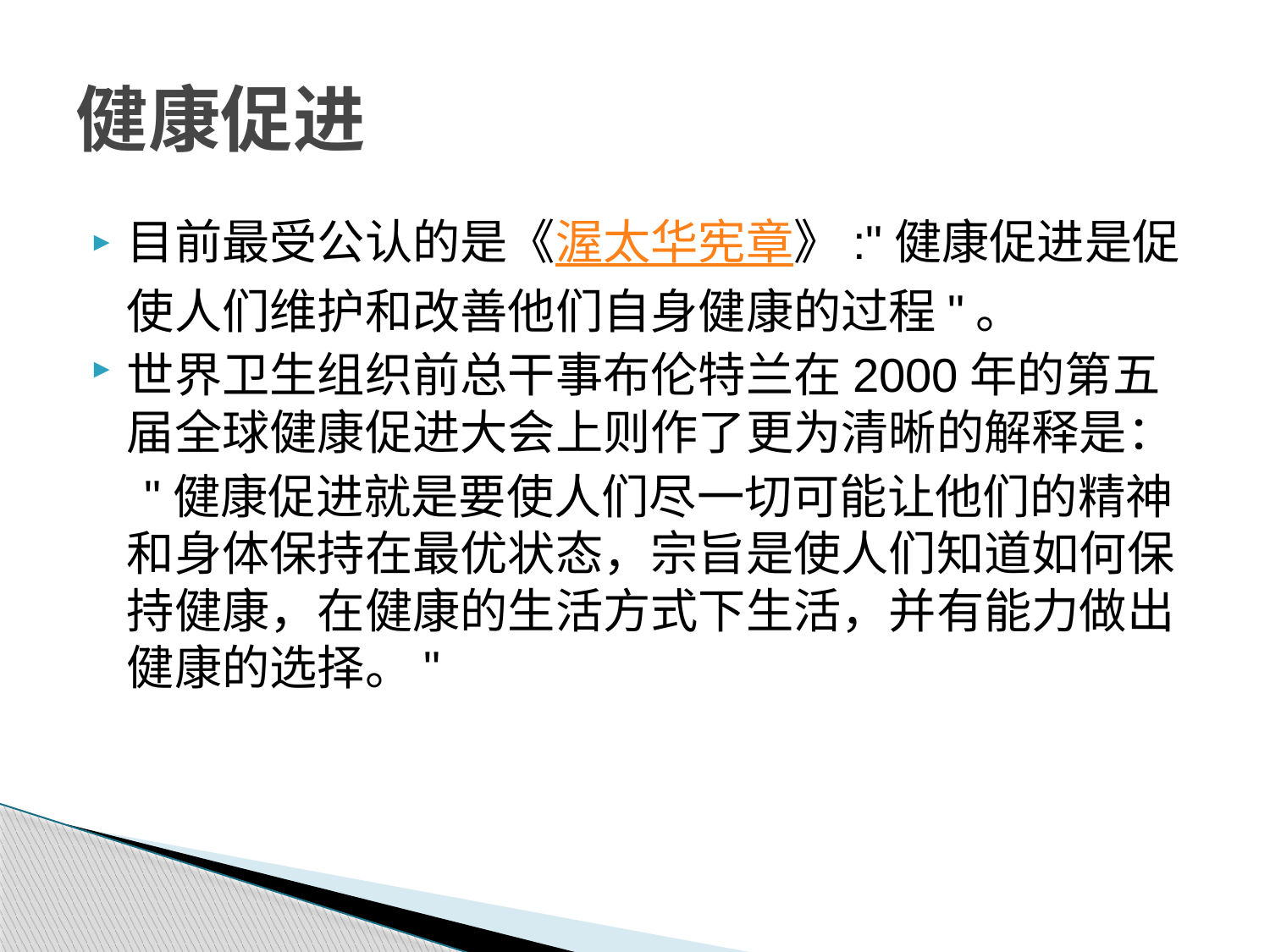

# 健康促进
目前最受公认的是《渥太华宪章》:"健康促进是促使人们维护和改善他们自身健康的过程"。
世界卫生组织前总干事布伦特兰在2000年的第五届全球健康促进大会上则作了更为清晰的解释是：
    "健康促进就是要使人们尽一切可能让他们的精神和身体保持在最优状态，宗旨是使人们知道如何保持健康，在健康的生活方式下生活，并有能力做出健康的选择。"